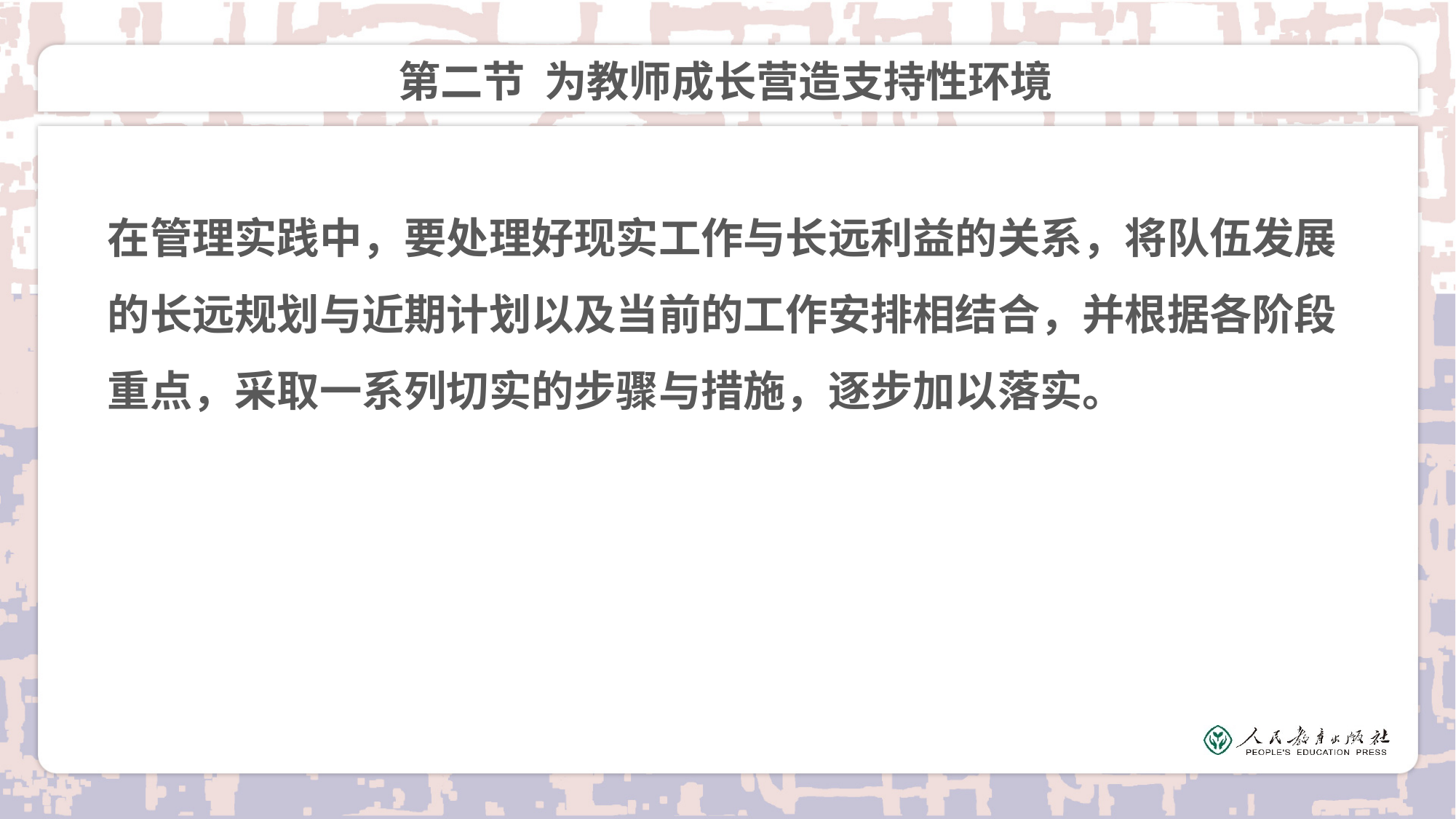

# 第二节  为教师成长营造支持性环境
在管理实践中，要处理好现实工作与长远利益的关系，将队伍发展的长远规划与近期计划以及当前的工作安排相结合，并根据各阶段重点，采取一系列切实的步骤与措施，逐步加以落实。